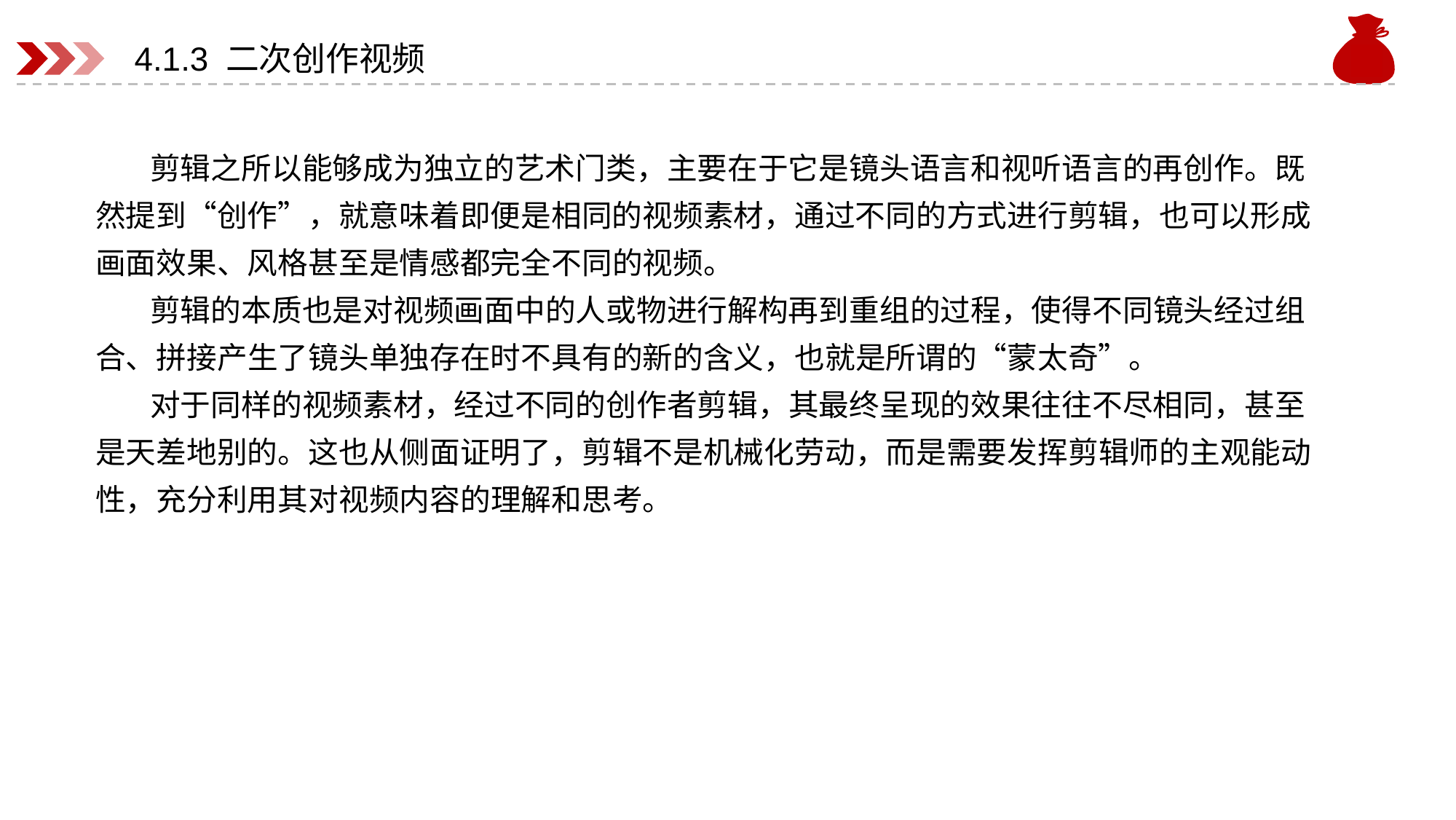

# 4.1.3 二次创作视频
8
剪辑之所以能够成为独立的艺术门类，主要在于它是镜头语言和视听语言的再创作。既然提到“创作”，就意味着即便是相同的视频素材，通过不同的方式进行剪辑，也可以形成画面效果、风格甚至是情感都完全不同的视频。
剪辑的本质也是对视频画面中的人或物进行解构再到重组的过程，使得不同镜头经过组合、拼接产生了镜头单独存在时不具有的新的含义，也就是所谓的“蒙太奇”。
对于同样的视频素材，经过不同的创作者剪辑，其最终呈现的效果往往不尽相同，甚至是天差地别的。这也从侧面证明了，剪辑不是机械化劳动，而是需要发挥剪辑师的主观能动性，充分利用其对视频内容的理解和思考。